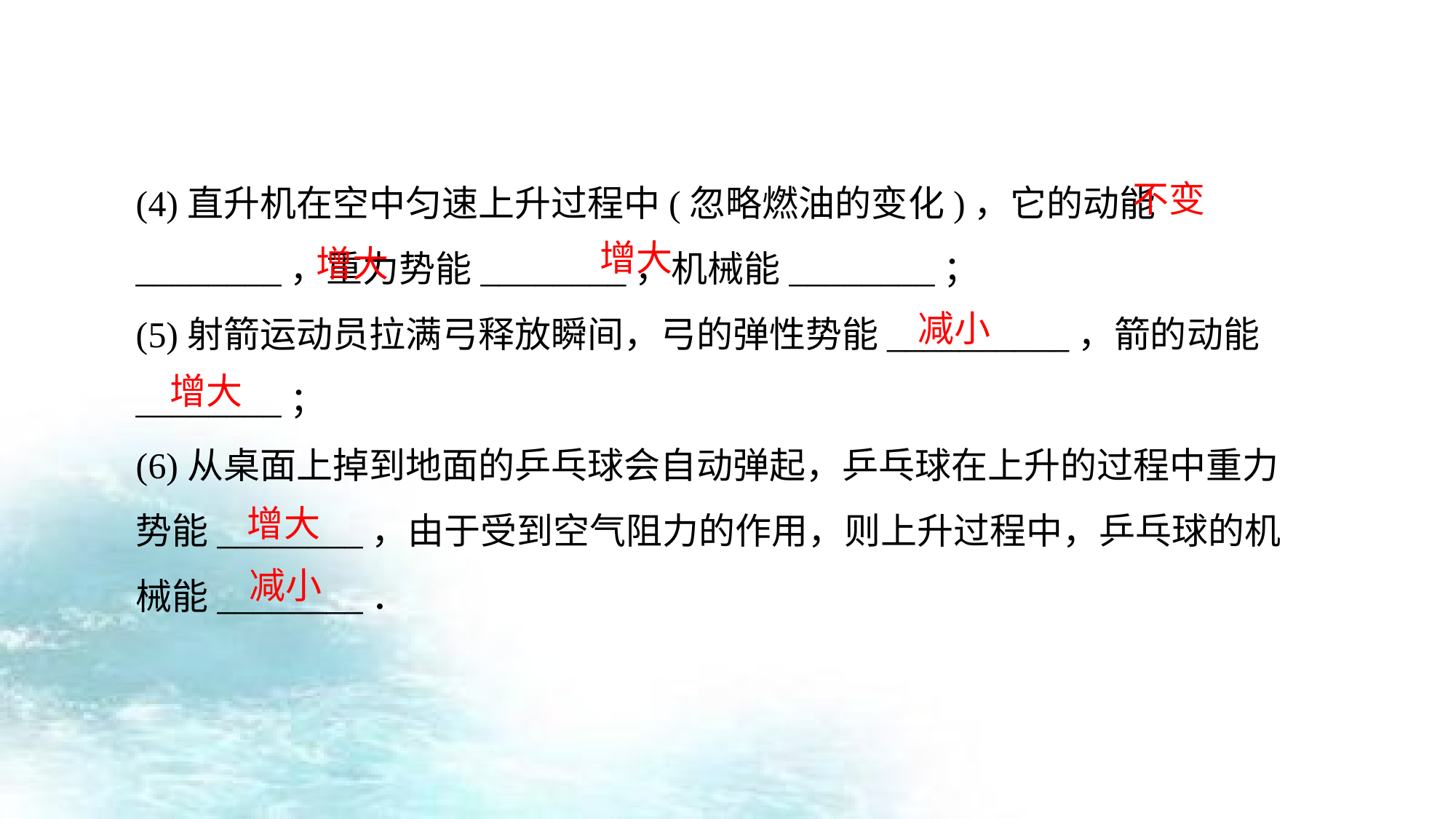

(4)直升机在空中匀速上升过程中(忽略燃油的变化)，它的动能________，重力势能________，机械能________；
(5)射箭运动员拉满弓释放瞬间，弓的弹性势能__________，箭的动能________；
(6)从桌面上掉到地面的乒乓球会自动弹起，乒乓球在上升的过程中重力势能________，由于受到空气阻力的作用，则上升过程中，乒乓球的机械能________．
不变
增大
增大
减小
增大
增大
减小